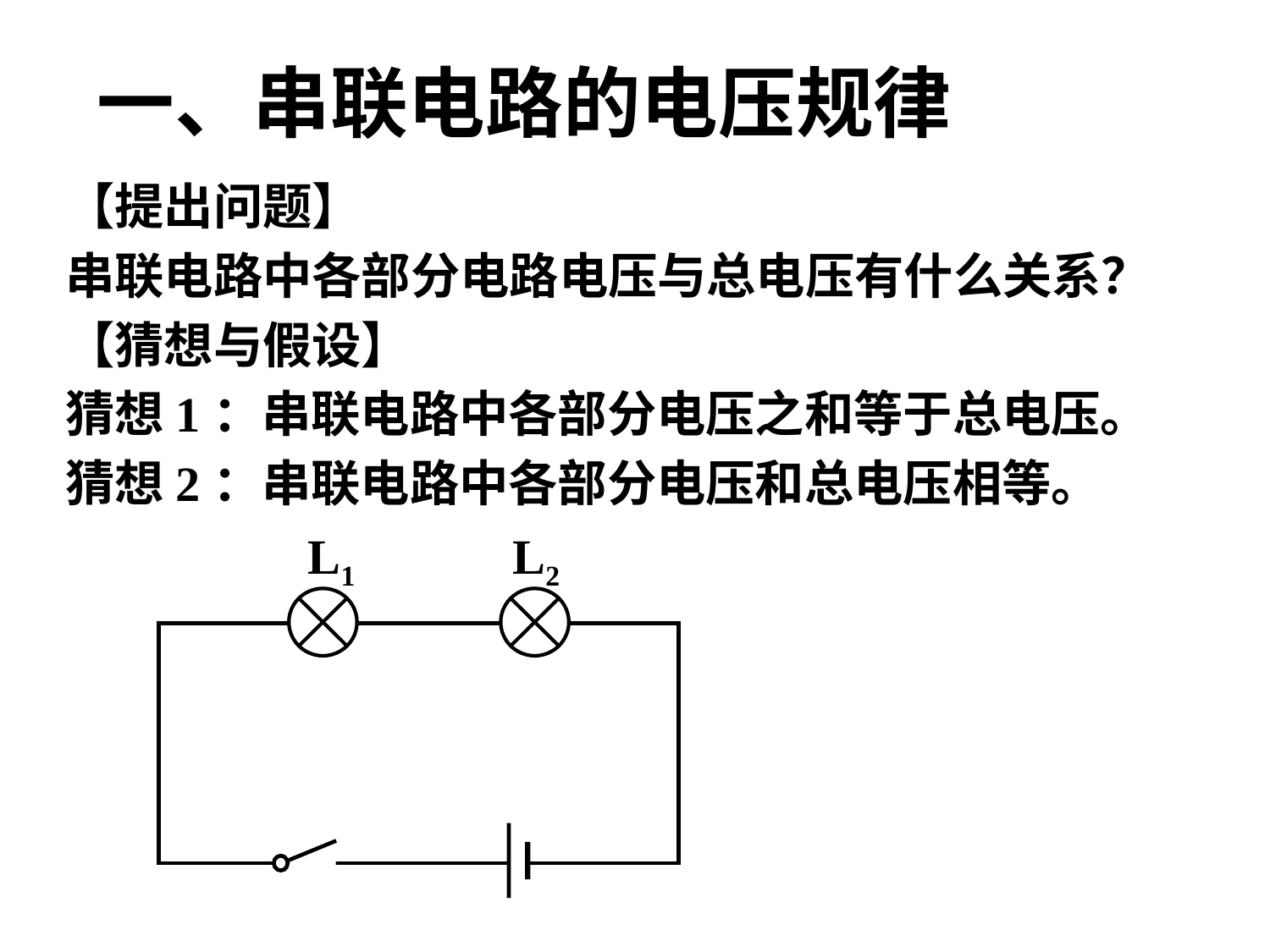

# 一、串联电路的电压规律
【提出问题】
串联电路中各部分电路电压与总电压有什么关系？
【猜想与假设】
猜想1：串联电路中各部分电压之和等于总电压。
猜想2：串联电路中各部分电压和总电压相等。
L1
L2